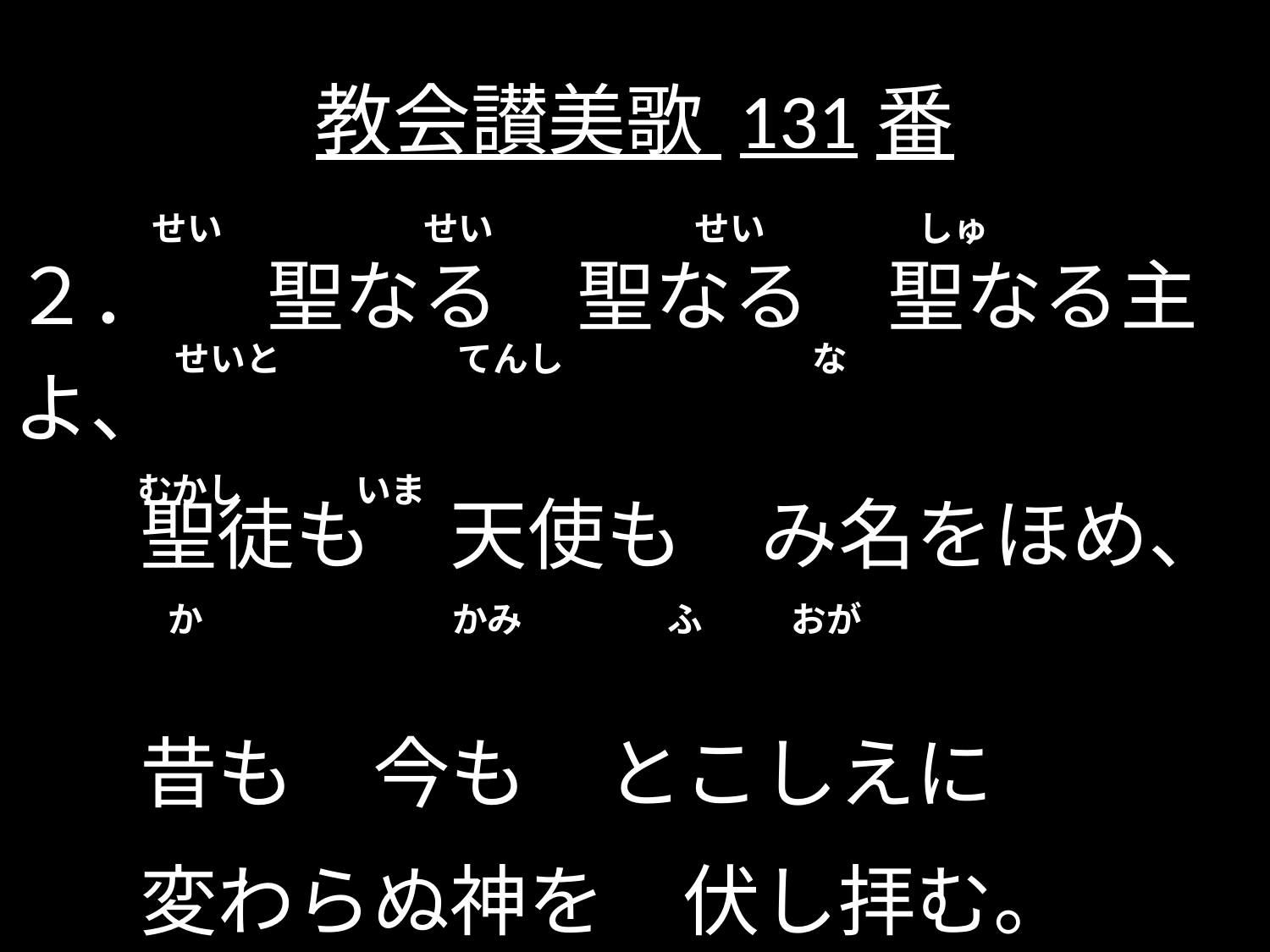

# 教会讃美歌 131番
                せい                         せい                         せい                   しゅ
２． 	聖なる　聖なる　聖なる主よ、
	聖徒も　天使も　み名をほめ、
	昔も　今も　とこしえに
	変わらぬ神を　伏し拝む。
                   せいと                      てんし                               な
              むかし              いま
                  か                               かみ                  ふ           おが